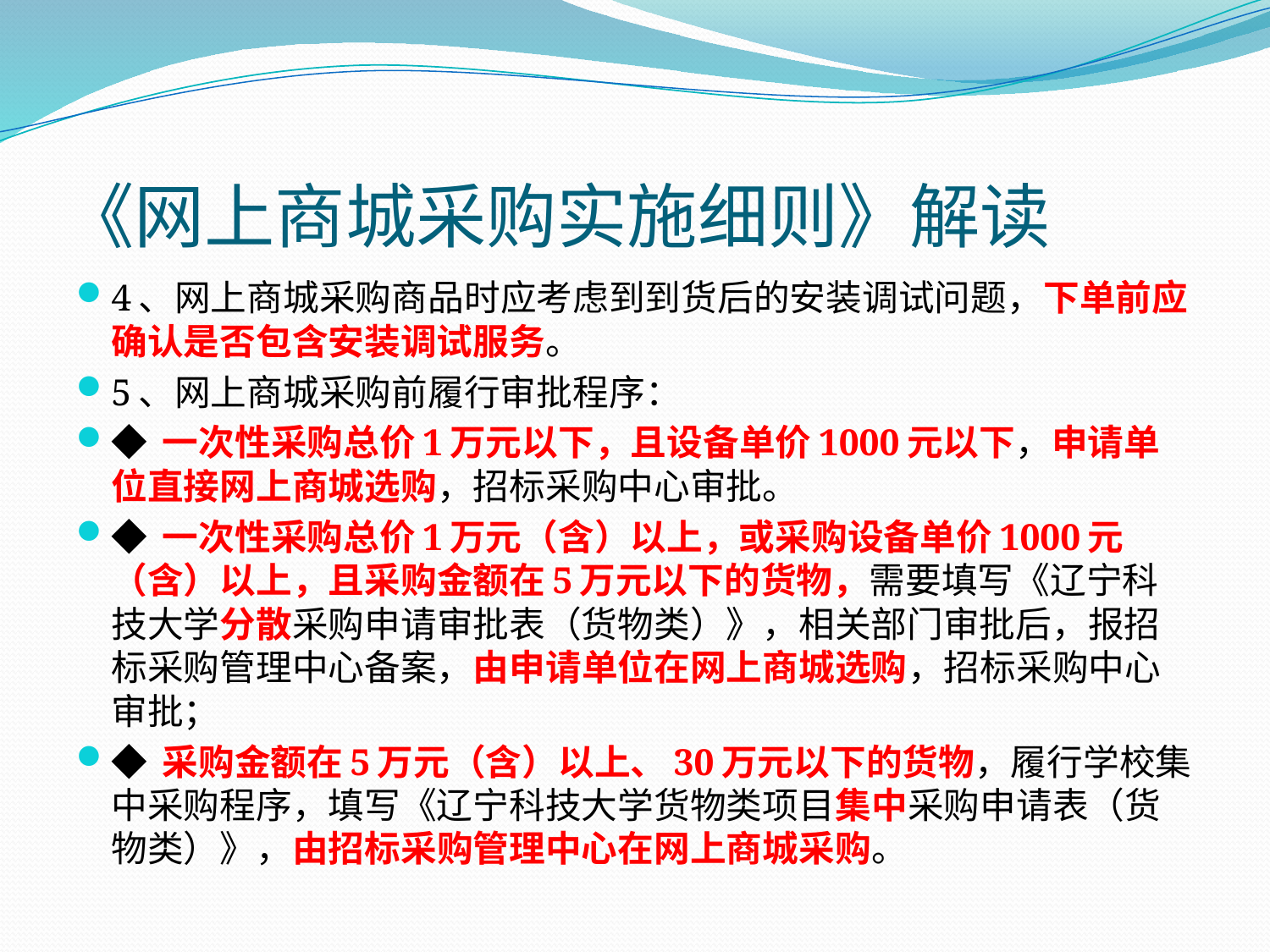

# 《网上商城采购实施细则》解读
4、网上商城采购商品时应考虑到到货后的安装调试问题，下单前应确认是否包含安装调试服务。
5、网上商城采购前履行审批程序：
◆ 一次性采购总价1万元以下，且设备单价1000元以下，申请单位直接网上商城选购，招标采购中心审批。
◆ 一次性采购总价1万元（含）以上，或采购设备单价1000元（含）以上，且采购金额在5万元以下的货物，需要填写《辽宁科技大学分散采购申请审批表（货物类）》，相关部门审批后，报招标采购管理中心备案，由申请单位在网上商城选购，招标采购中心审批；
◆ 采购金额在5万元（含）以上、30万元以下的货物，履行学校集中采购程序，填写《辽宁科技大学货物类项目集中采购申请表（货物类）》，由招标采购管理中心在网上商城采购。